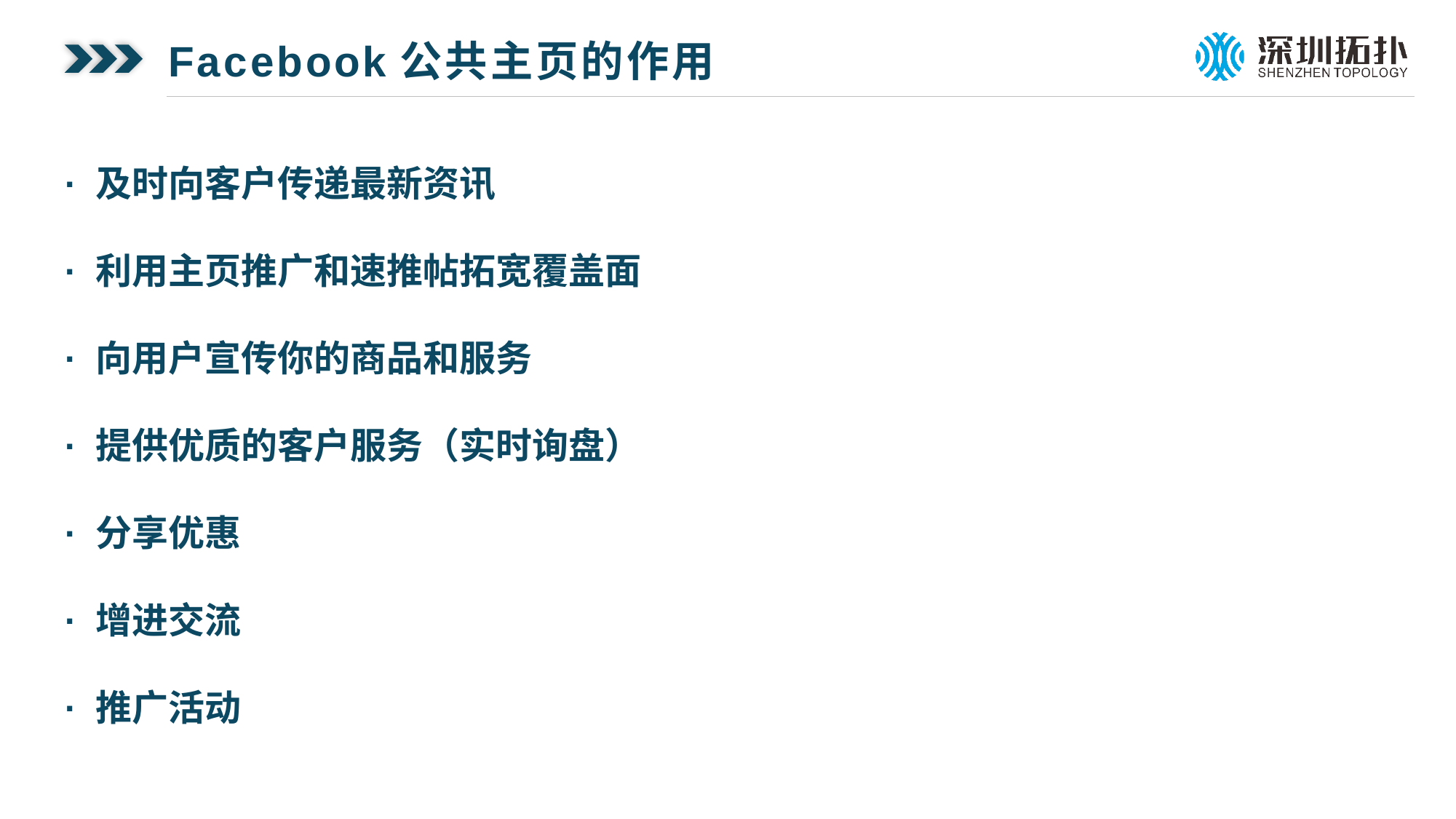

Facebook公共主页的作用

· 及时向客户传递最新资讯

· 利用主页推广和速推帖拓宽覆盖面

· 向用户宣传你的商品和服务

· 提供优质的客户服务（实时询盘）

· 分享优惠

· 增进交流

· 推广活动